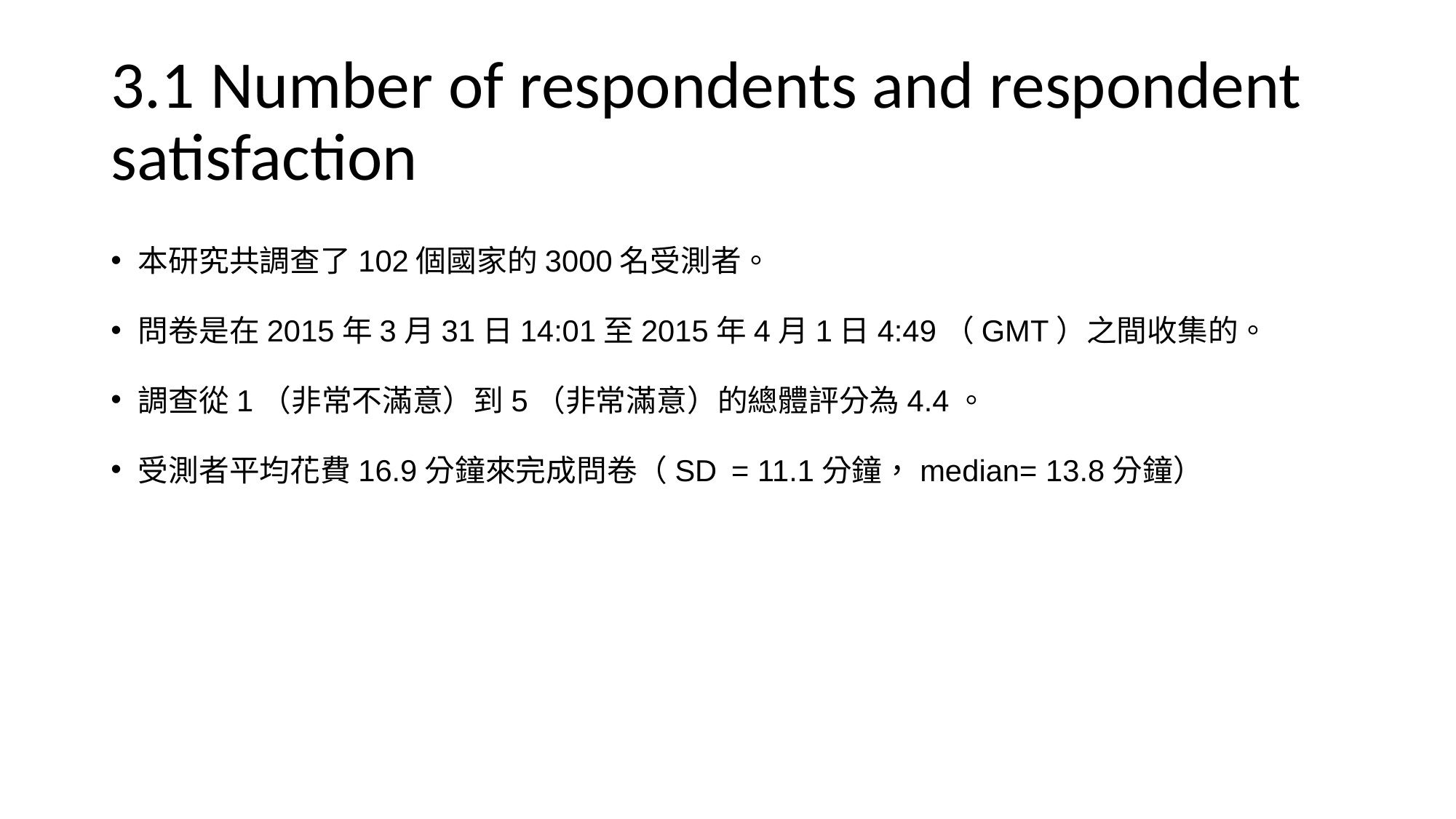

# 3.1 Number of respondents and respondent satisfaction
本研究共調查了102個國家的3000名受測者。
問卷是在2015年3月31日14:01至2015年4月1日4:49（GMT）之間收集的。
調查從1（非常不滿意）到5（非常滿意）的總體評分為4.4。
受測者平均花費16.9分鐘來完成問卷（SD  = 11.1分鐘，median= 13.8分鐘）